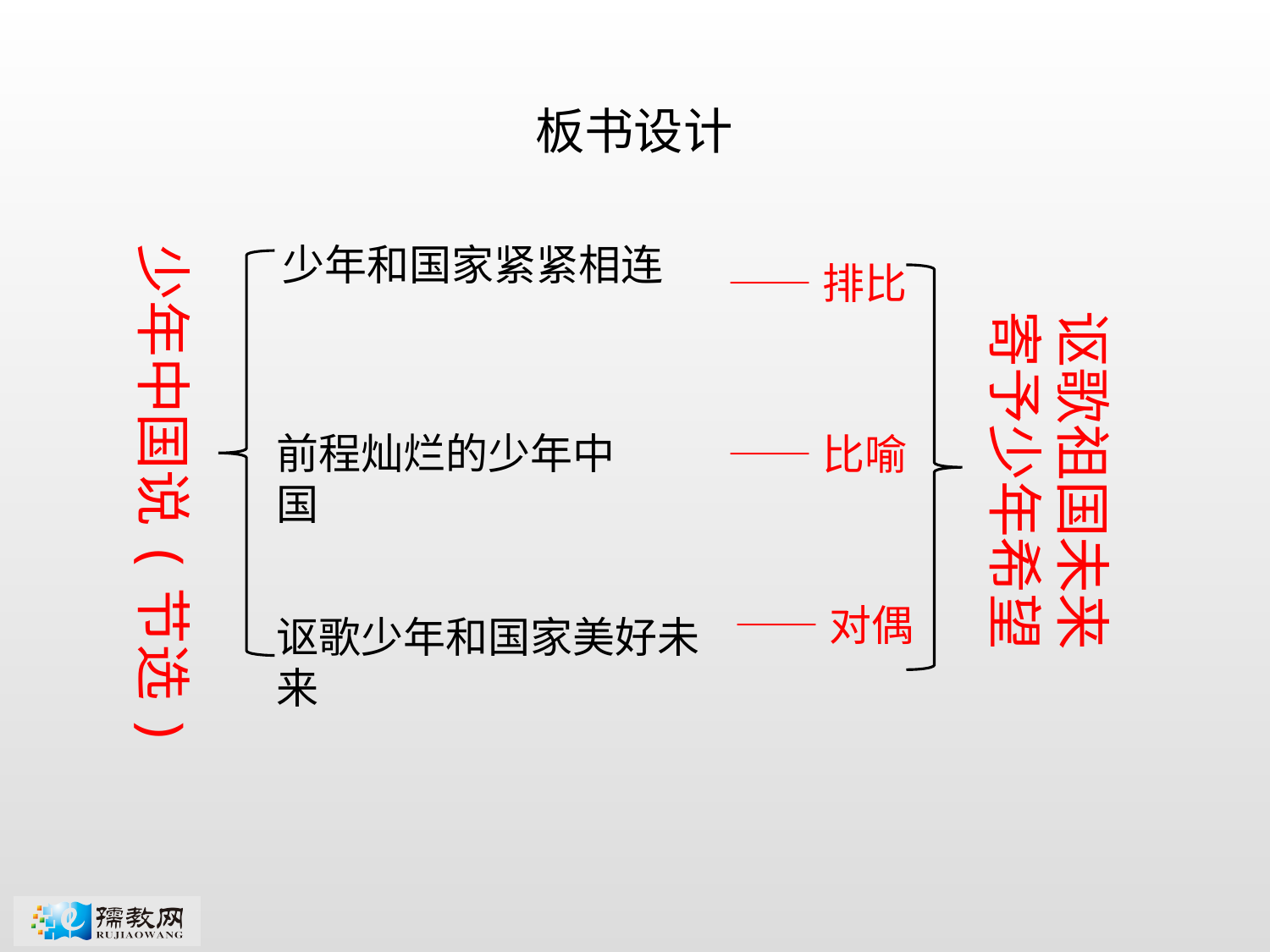

板书设计
少年中国说(节选)
少年和国家紧紧相连

——排比

讴歌祖国未来
寄予少年希望
前程灿烂的少年中国
——比喻
——对偶
讴歌少年和国家美好未来